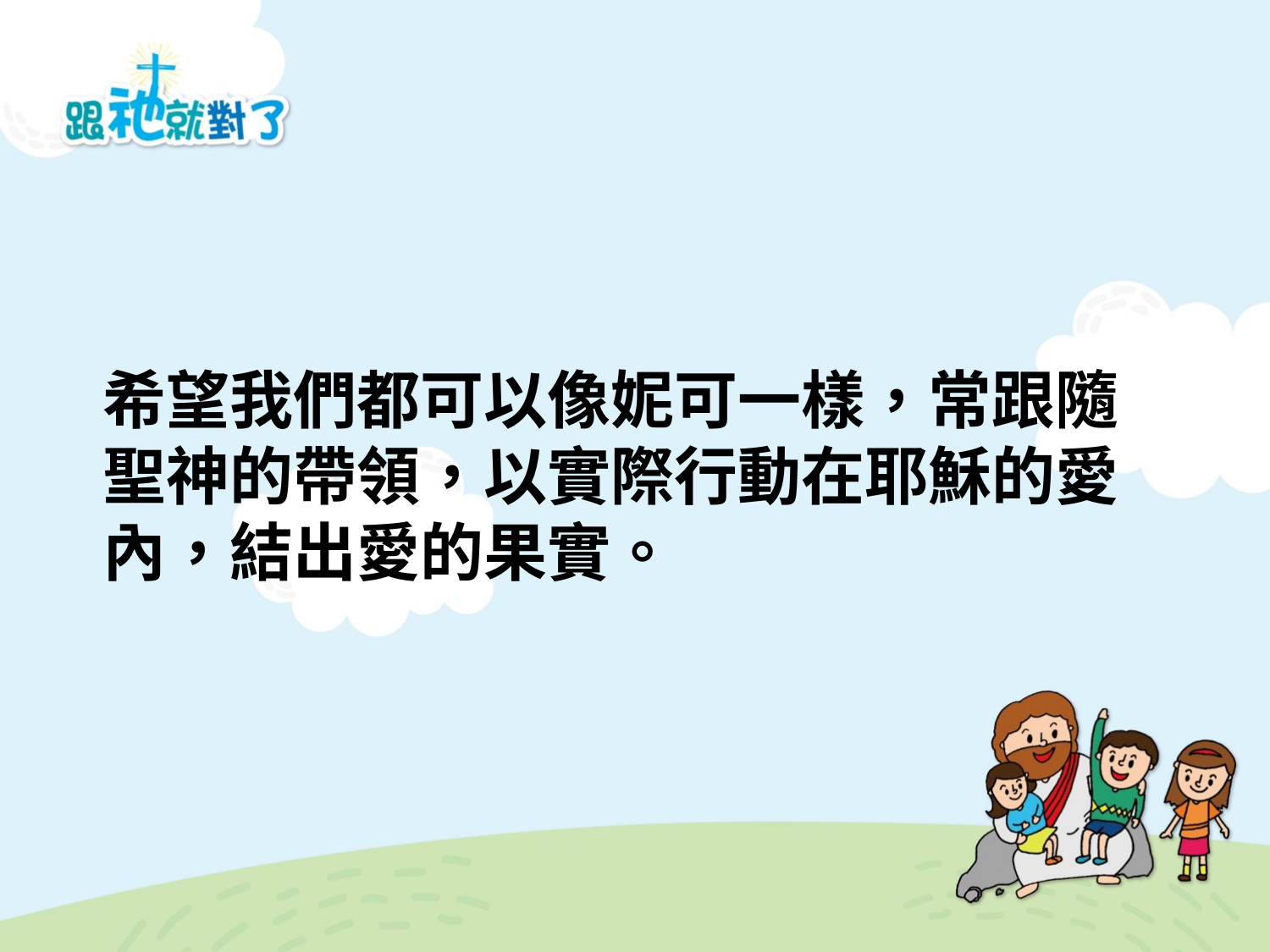

希望我們都可以像妮可一樣，常跟隨聖神的帶領，以實際行動在耶穌的愛內，結出愛的果實。